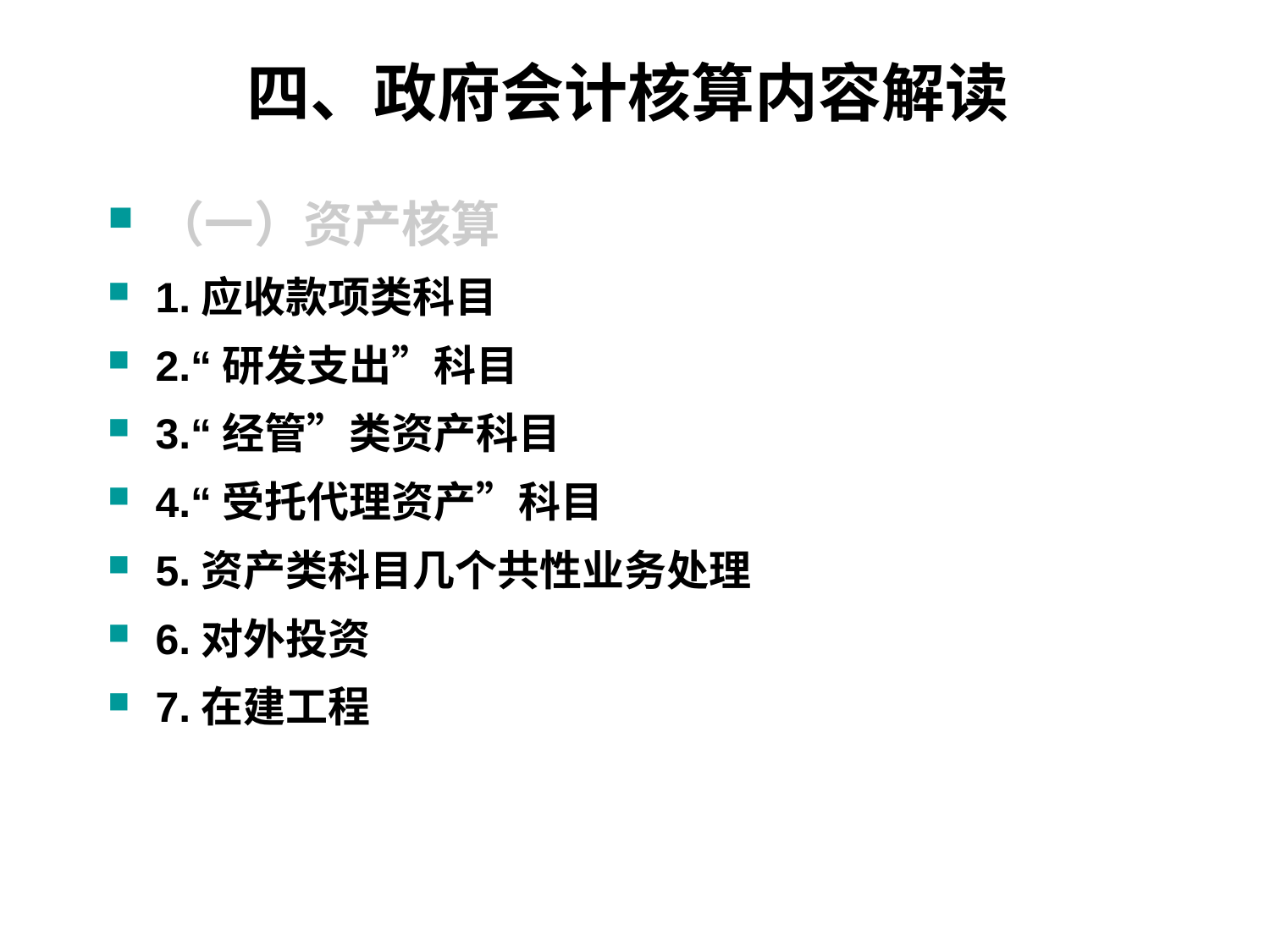

# 四、政府会计核算内容解读
（一）资产核算
1.应收款项类科目
2.“研发支出”科目
3.“经管”类资产科目
4.“受托代理资产”科目
5.资产类科目几个共性业务处理
6.对外投资
7.在建工程
105